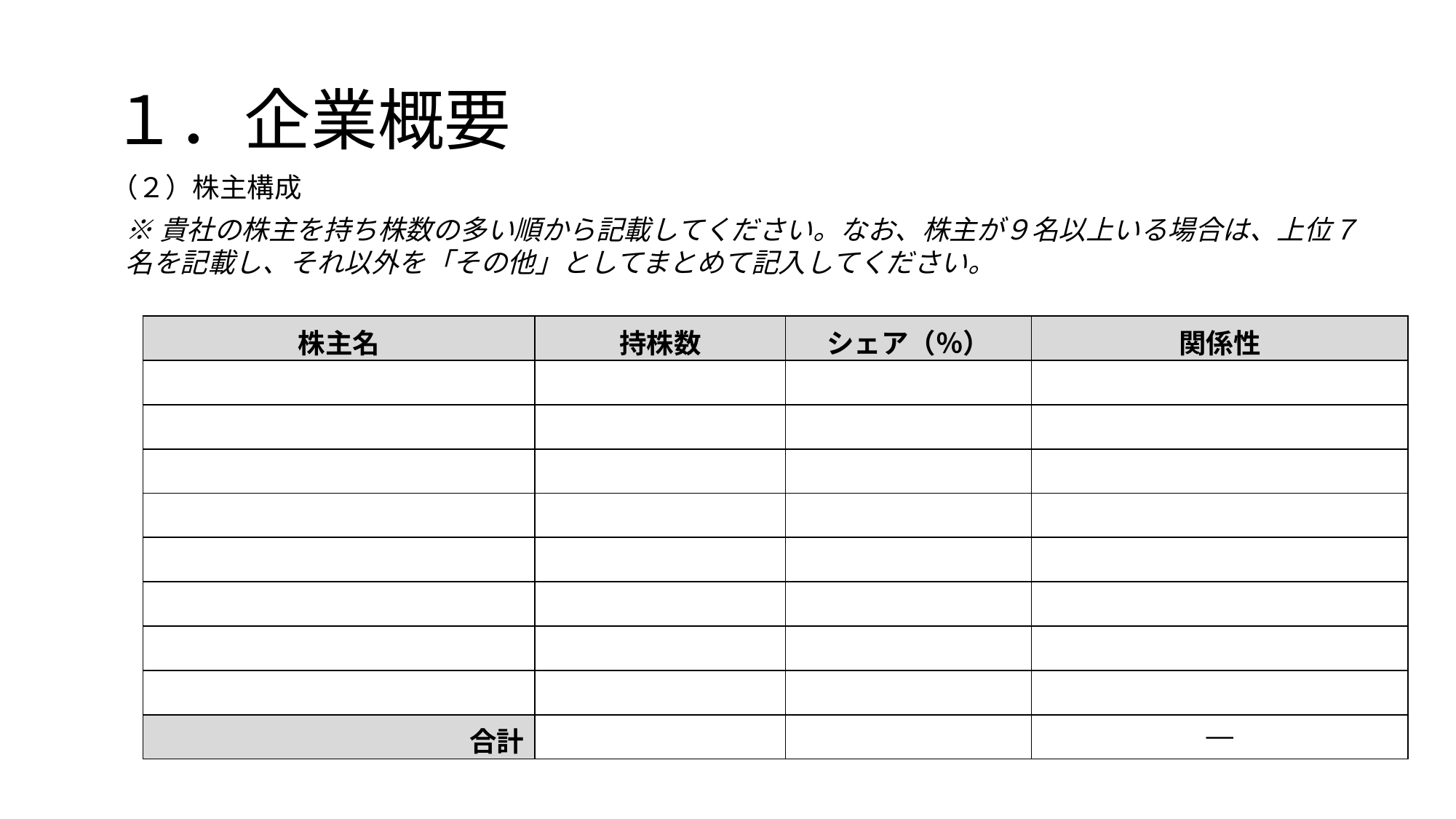

# １．企業概要
（２）株主構成
※貴社の株主を持ち株数の多い順から記載してください。なお、株主が９名以上いる場合は、上位７名を記載し、それ以外を「その他」としてまとめて記入してください。
| 株主名 | 持株数 | シェア（％） | 関係性 |
| --- | --- | --- | --- |
|  |  |  |  |
|  |  |  |  |
|  |  |  |  |
|  |  |  |  |
|  |  |  |  |
|  |  |  |  |
|  |  |  |  |
|  |  |  |  |
| 合計 |  |  | ― |